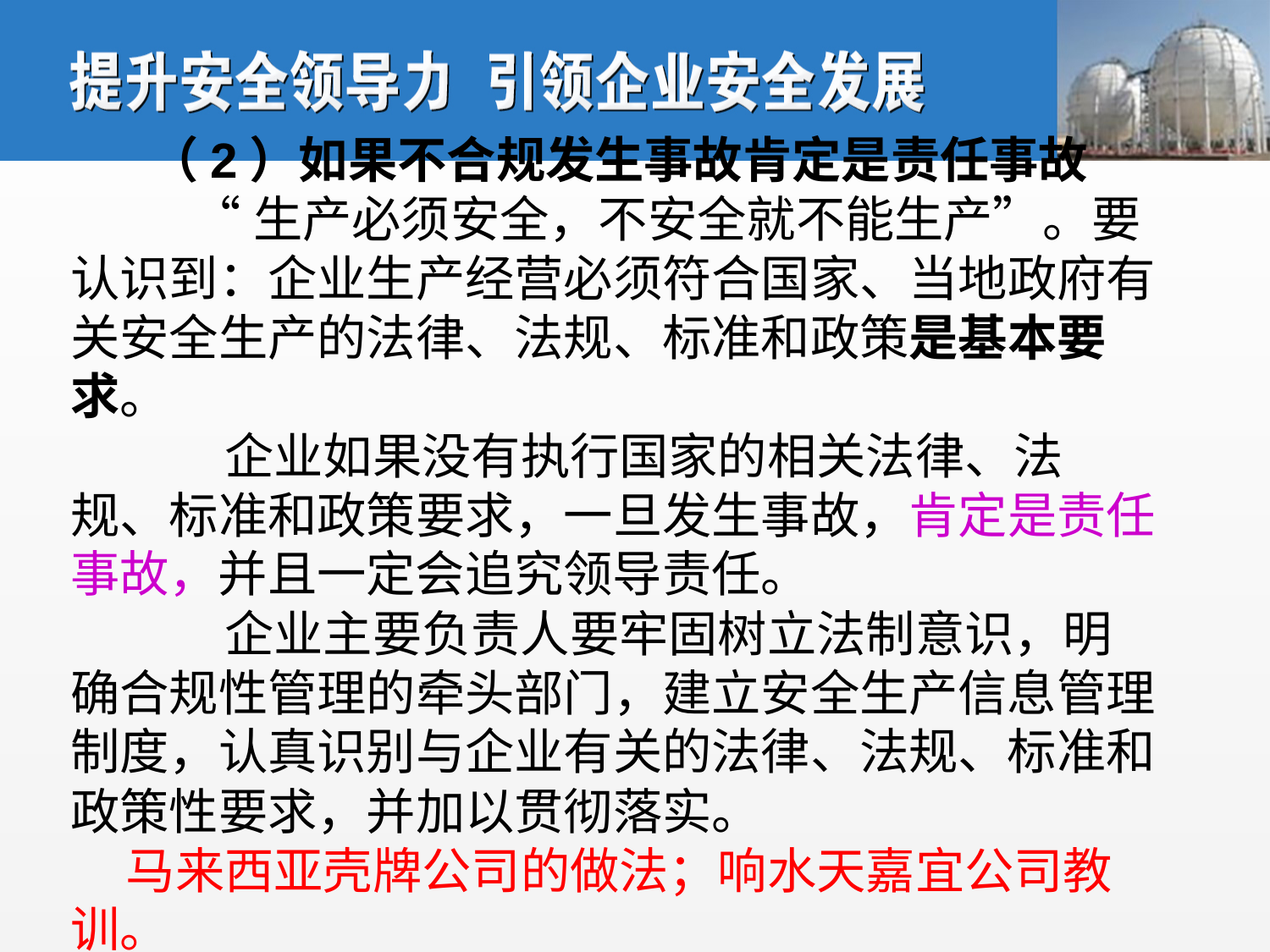

（2）如果不合规发生事故肯定是责任事故
      “生产必须安全，不安全就不能生产”。要认识到：企业生产经营必须符合国家、当地政府有关安全生产的法律、法规、标准和政策是基本要求。
　　企业如果没有执行国家的相关法律、法规、标准和政策要求，一旦发生事故，肯定是责任事故，并且一定会追究领导责任。
　　企业主要负责人要牢固树立法制意识，明确合规性管理的牵头部门，建立安全生产信息管理制度，认真识别与企业有关的法律、法规、标准和政策性要求，并加以贯彻落实。
马来西亚壳牌公司的做法；响水天嘉宜公司教训。